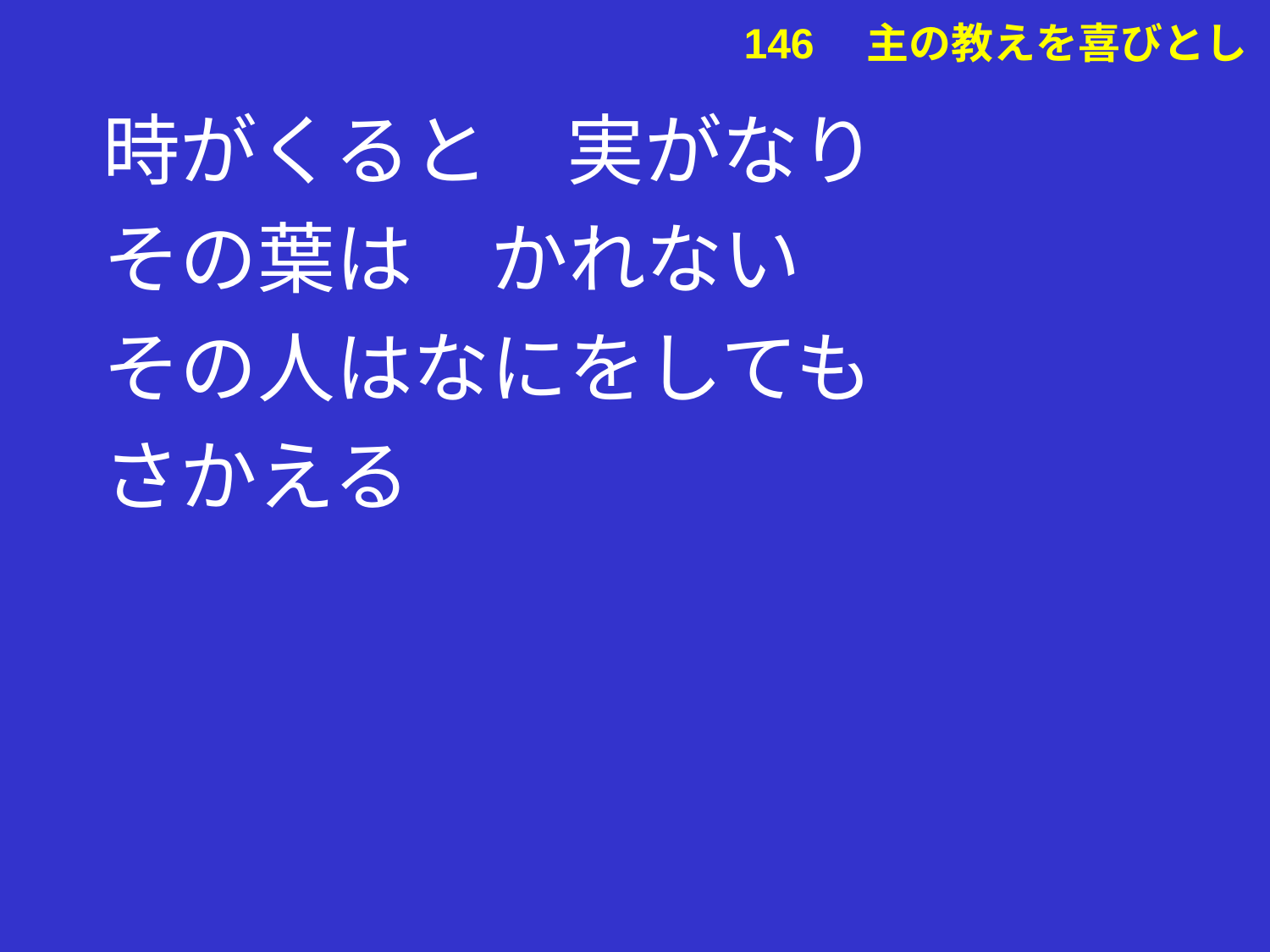

時がくると　実がなり
その葉は　かれない
その人はなにをしても
さかえる
# 146　主の教えを喜びとし